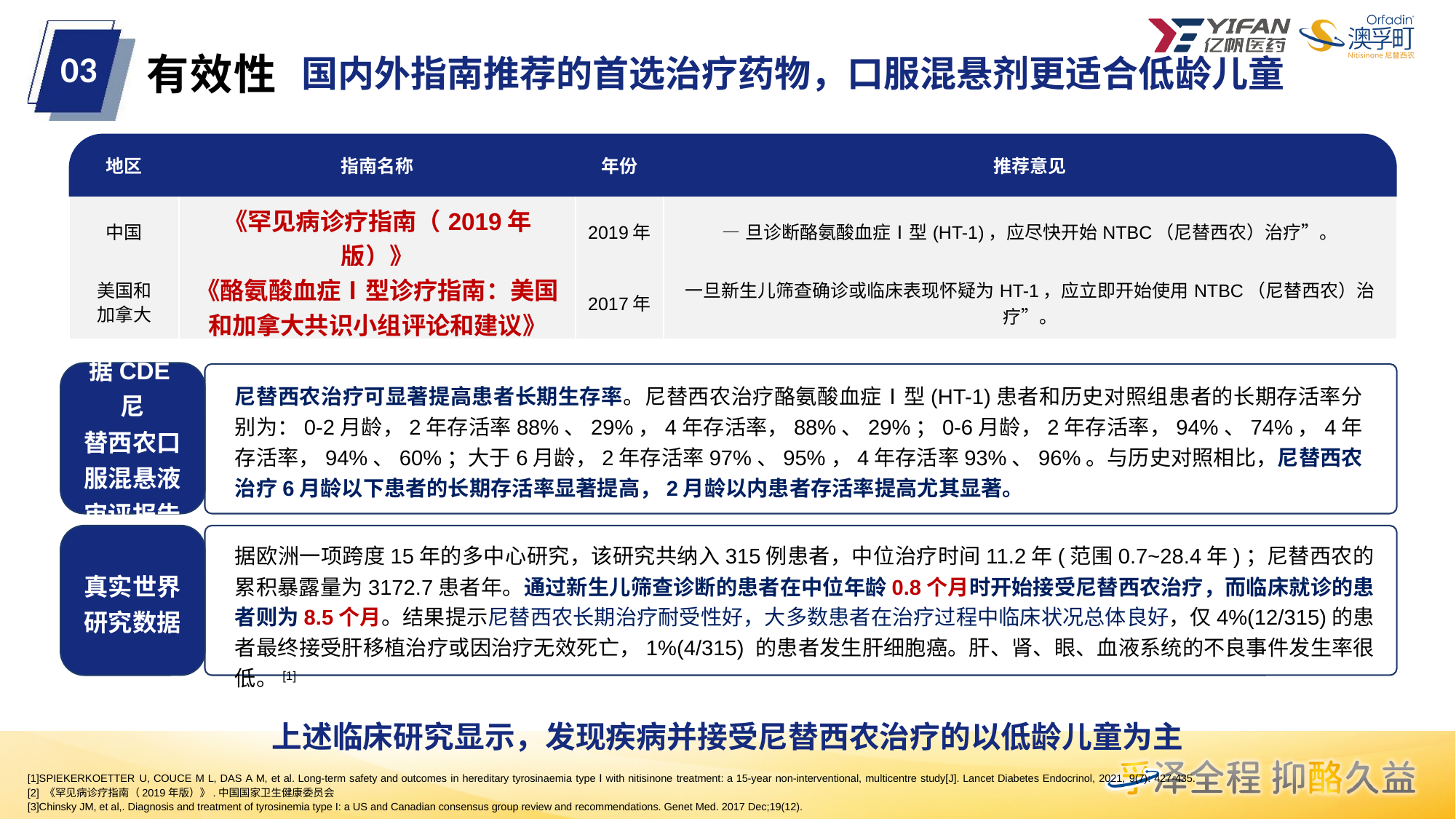

有效性
03
国内外指南推荐的首选治疗药物，口服混悬剂更适合低龄儿童
| 地区 | 指南名称 | 年份 | 推荐意见 |
| --- | --- | --- | --- |
| 中国 | 《罕见病诊疗指南（2019年版）》 | 2019年 | —旦诊断酪氨酸血症Ⅰ型(HT-1)，应尽快开始NTBC（尼替西农）治疗”。 |
| 美国和 加拿大 | 《酪氨酸血症Ⅰ型诊疗指南：美国和加拿大共识小组评论和建议》 | 2017年 | 一旦新生儿筛查确诊或临床表现怀疑为HT-1，应立即开始使用NTBC（尼替西农）治疗”。 |

据CDE尼
替西农口服混悬液审评报告

尼替西农治疗可显著提高患者长期生存率。尼替西农治疗酪氨酸血症Ⅰ型(HT-1)患者和历史对照组患者的长期存活率分别为：0-2月龄，2年存活率88%、29%，4年存活率，88%、29%；0-6月龄，2年存活率，94%、74%，4年存活率，94%、60%；大于6月龄，2年存活率97%、95%，4年存活率93%、96%。与历史对照相比，尼替西农治疗6月龄以下患者的长期存活率显著提高，2月龄以内患者存活率提高尤其显著。

真实世界研究数据
据欧洲一项跨度15年的多中心研究，该研究共纳入315例患者，中位治疗时间11.2年(范围0.7~28.4年)；尼替西农的累积暴露量为3172.7患者年。通过新生儿筛查诊断的患者在中位年龄0.8个月时开始接受尼替西农治疗，而临床就诊的患者则为8.5个月。结果提示尼替西农长期治疗耐受性好，大多数患者在治疗过程中临床状况总体良好，仅4%(12/315)的患者最终接受肝移植治疗或因治疗无效死亡，1%(4/315) 的患者发生肝细胞癌。肝、肾、眼、血液系统的不良事件发生率很低。[1]
上述临床研究显示，发现疾病并接受尼替西农治疗的以低龄儿童为主
[1]SPIEKERKOETTER U, COUCE M L, DAS A M, et al. Long-term safety and outcomes in hereditary tyrosinaemia type Ⅰ with nitisinone treatment: a 15-year non-interventional, multicentre study[J]. Lancet Diabetes Endocrinol, 2021, 9(7): 427-435.
[2] 《罕见病诊疗指南（2019年版）》.中国国家卫生健康委员会
[3]Chinsky JM, et al,. Diagnosis and treatment of tyrosinemia type I: a US and Canadian consensus group review and recommendations. Genet Med. 2017 Dec;19(12).